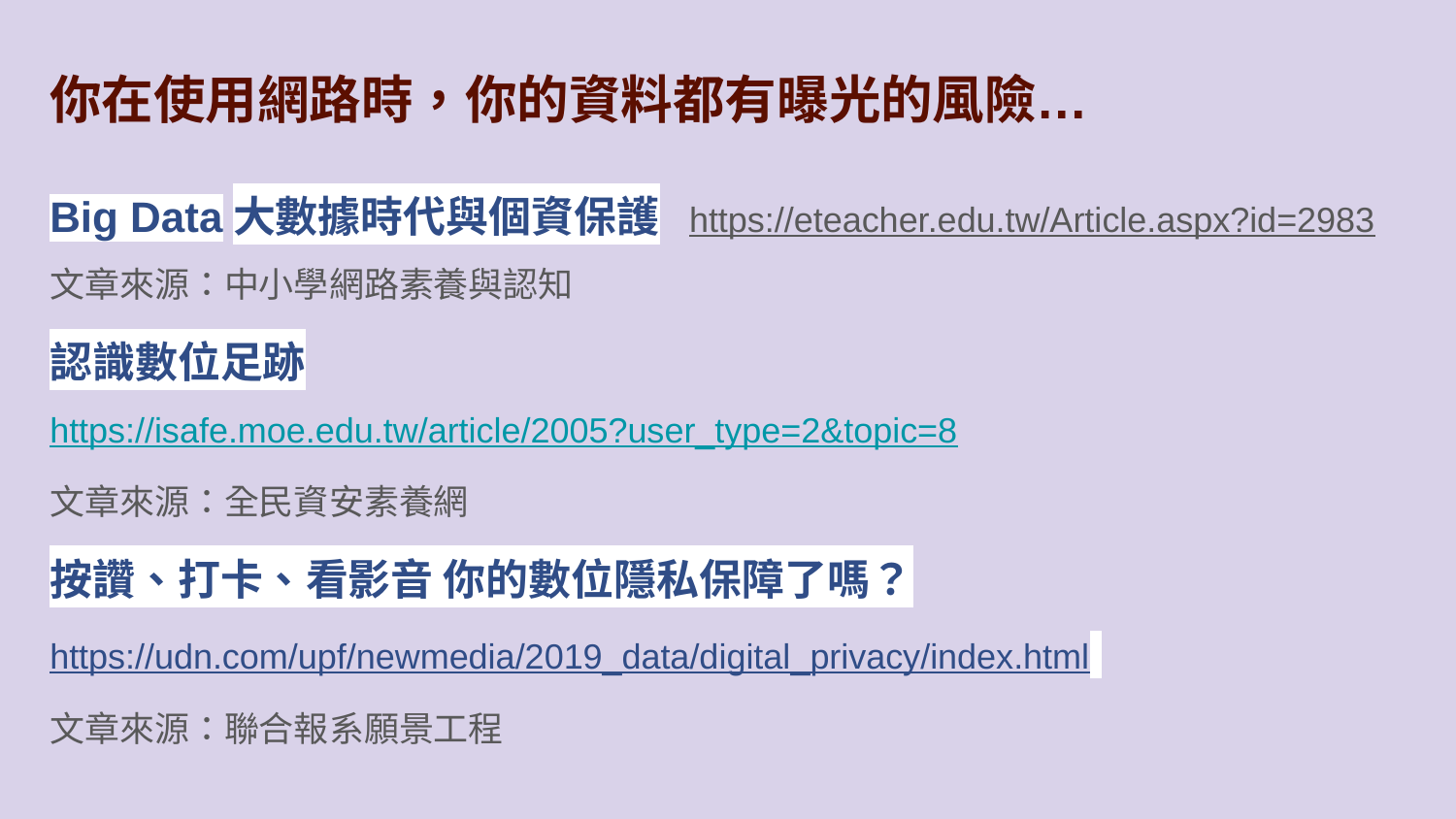

# 你在使用網路時，你的資料都有曝光的風險…
Big Data大數據時代與個資保護  https://eteacher.edu.tw/Article.aspx?id=2983
文章來源：中小學網路素養與認知
認識數位足跡
https://isafe.moe.edu.tw/article/2005?user_type=2&topic=8
文章來源：全民資安素養網
按讚、打卡、看影音 你的數位隱私保障了嗎？
https://udn.com/upf/newmedia/2019_data/digital_privacy/index.html
文章來源：聯合報系願景工程